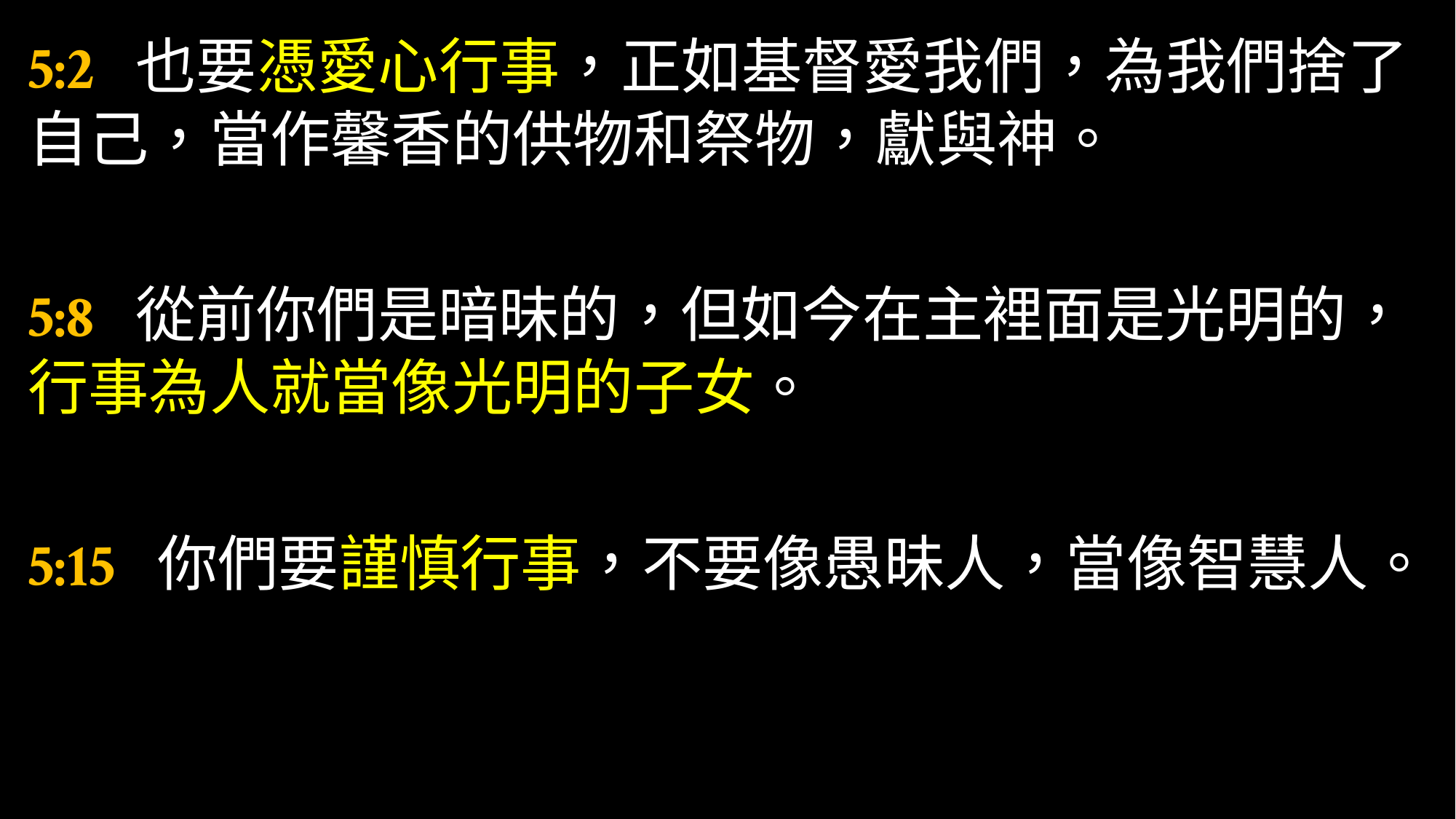

5:2  也要憑愛心行事，正如基督愛我們，為我們捨了自己，當作馨香的供物和祭物，獻與神。

5:8  從前你們是暗昧的，但如今在主裡面是光明的，行事為人就當像光明的子女。

5:15  你們要謹慎行事，不要像愚昧人，當像智慧人。